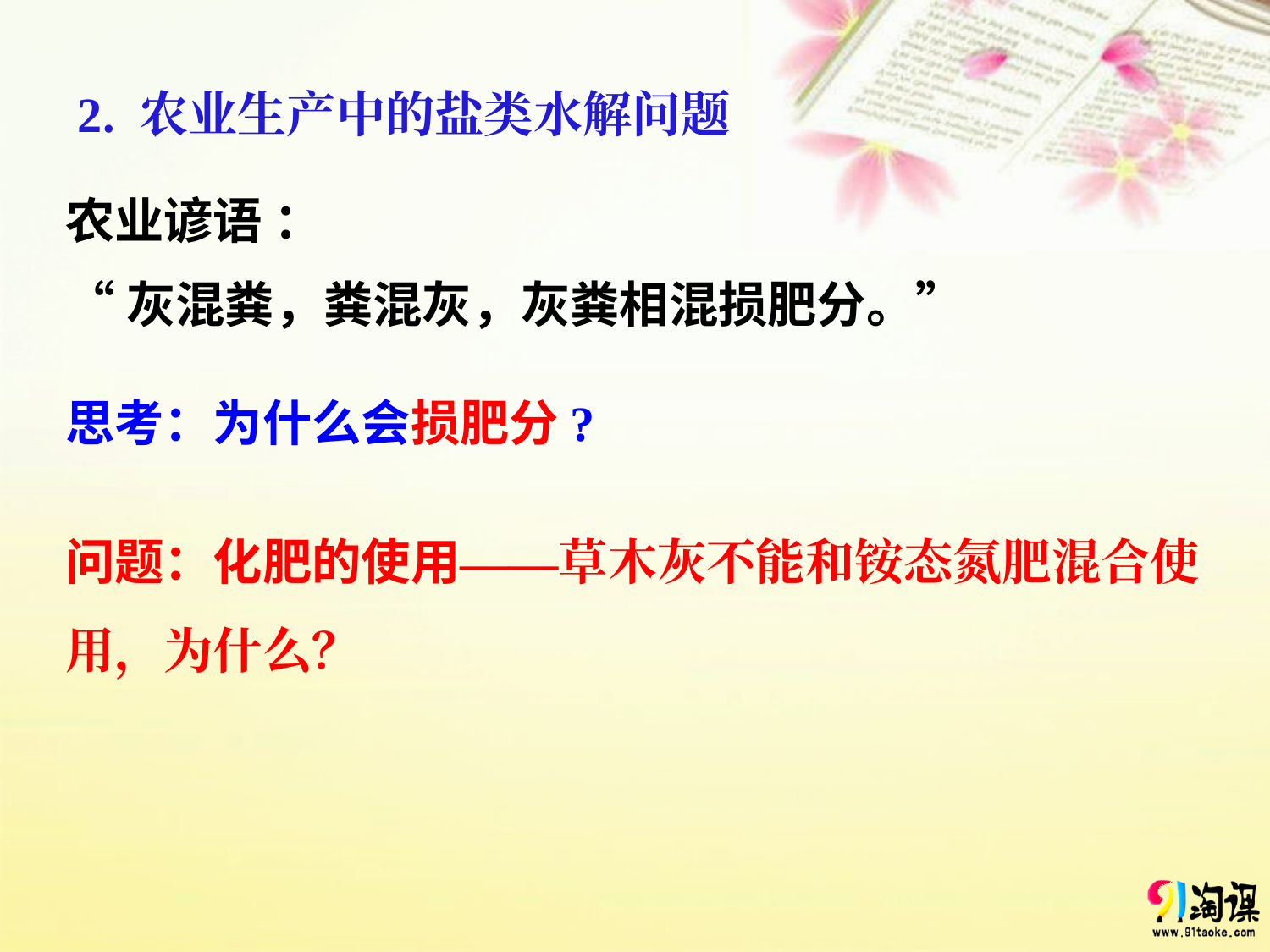

2. 农业生产中的盐类水解问题
农业谚语 ：
“灰混粪，粪混灰，灰粪相混损肥分。”
思考：为什么会损肥分?
问题：化肥的使用——草木灰不能和铵态氮肥混合使用，为什么？